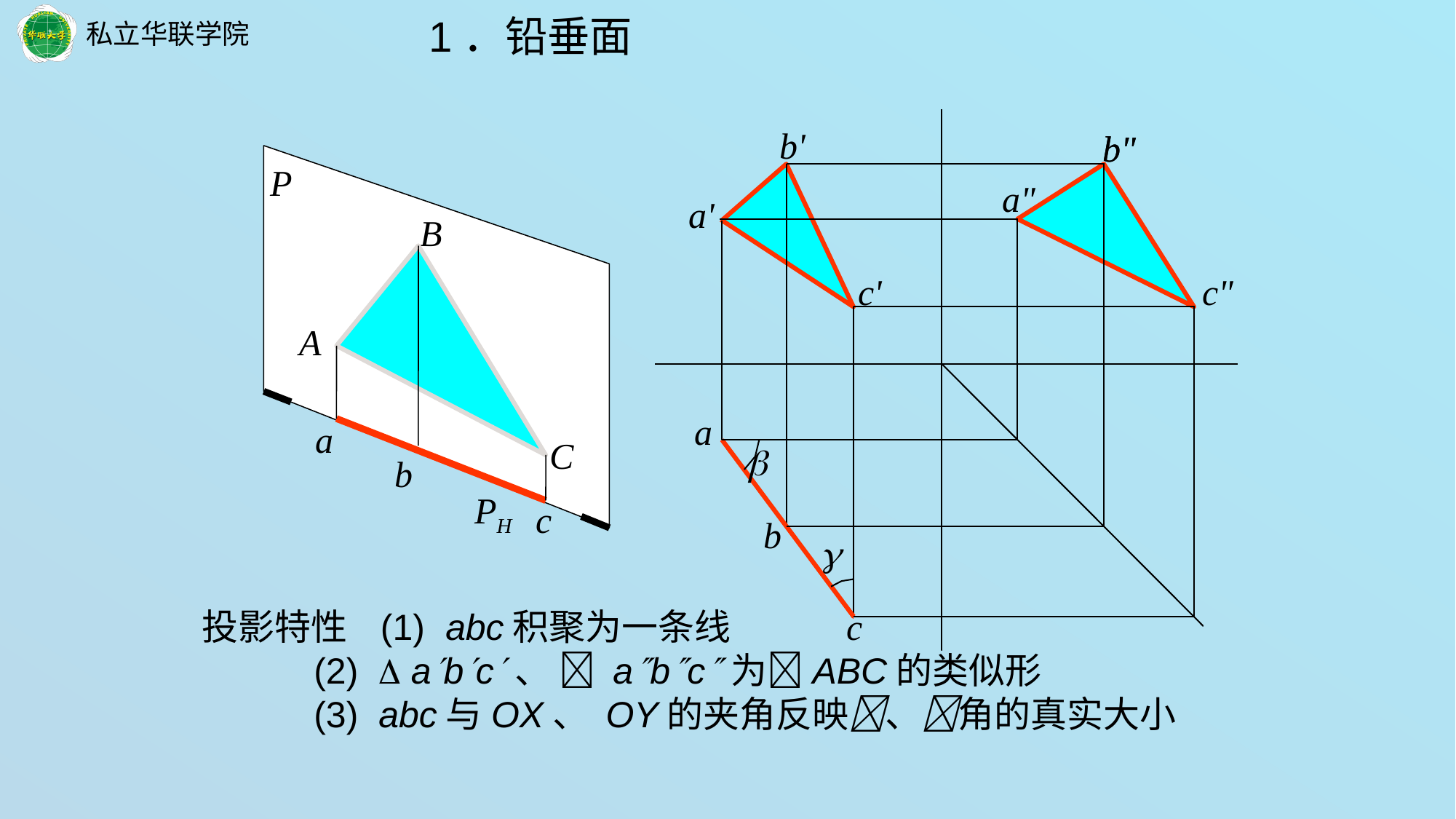

1．铅垂面

b'
b"
b"

a"
a'

c'
c"

a
β

γ

b

c

P

PH

B

A
C

a

b

c
投影特性   (1)  abc积聚为一条线
           (2)  Δ a′b′c′、 Δ a″b″c″为ΔABC的类似形
           (3)  abc与OX、 OY的夹角反映β、γ角的真实大小